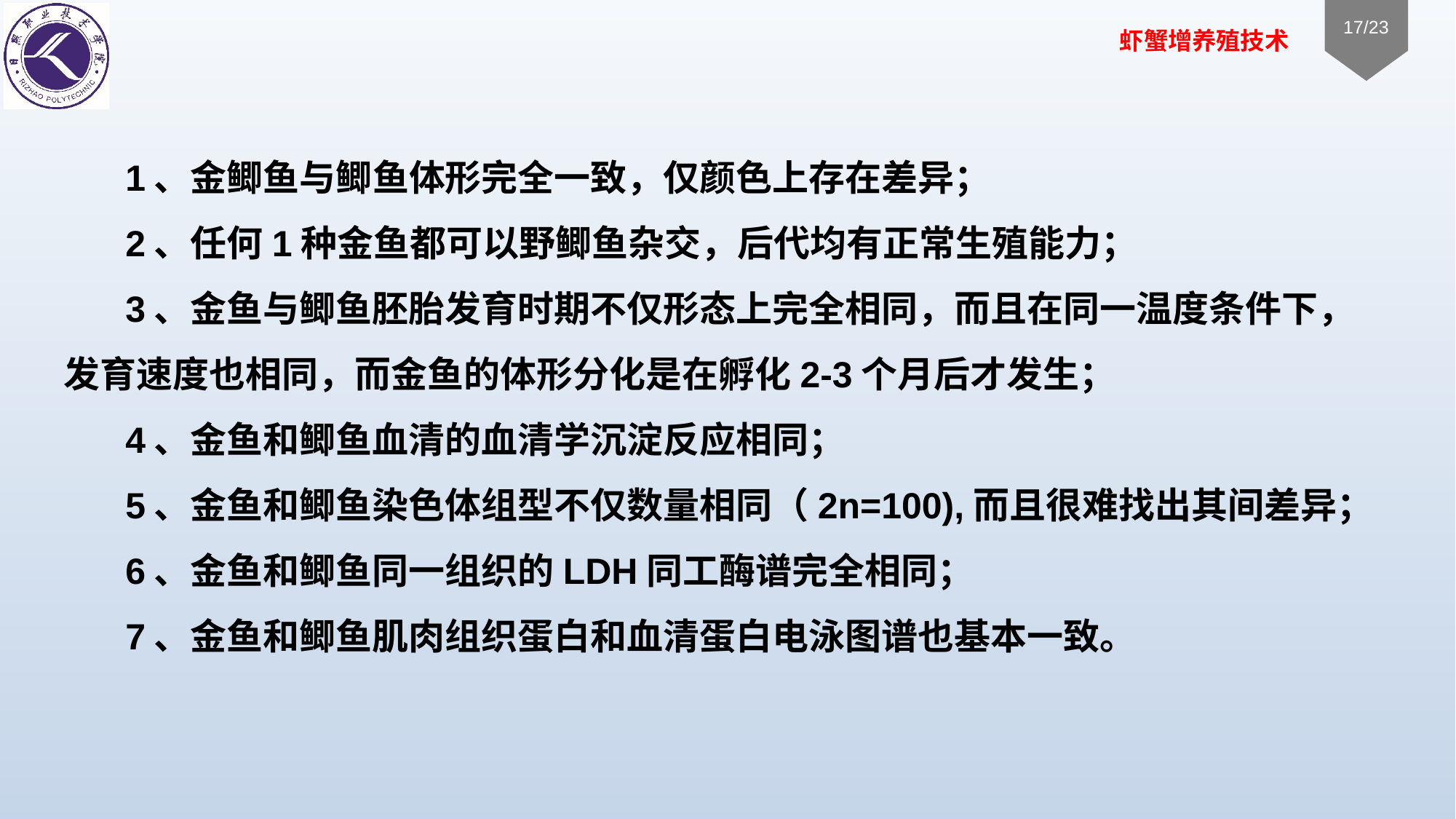

1、金鲫鱼与鲫鱼体形完全一致，仅颜色上存在差异；
2、任何1种金鱼都可以野鲫鱼杂交，后代均有正常生殖能力；
3、金鱼与鲫鱼胚胎发育时期不仅形态上完全相同，而且在同一温度条件下，发育速度也相同，而金鱼的体形分化是在孵化2-3个月后才发生；
4、金鱼和鲫鱼血清的血清学沉淀反应相同；
5、金鱼和鲫鱼染色体组型不仅数量相同（2n=100),而且很难找出其间差异；
6、金鱼和鲫鱼同一组织的LDH同工酶谱完全相同；
7、金鱼和鲫鱼肌肉组织蛋白和血清蛋白电泳图谱也基本一致。